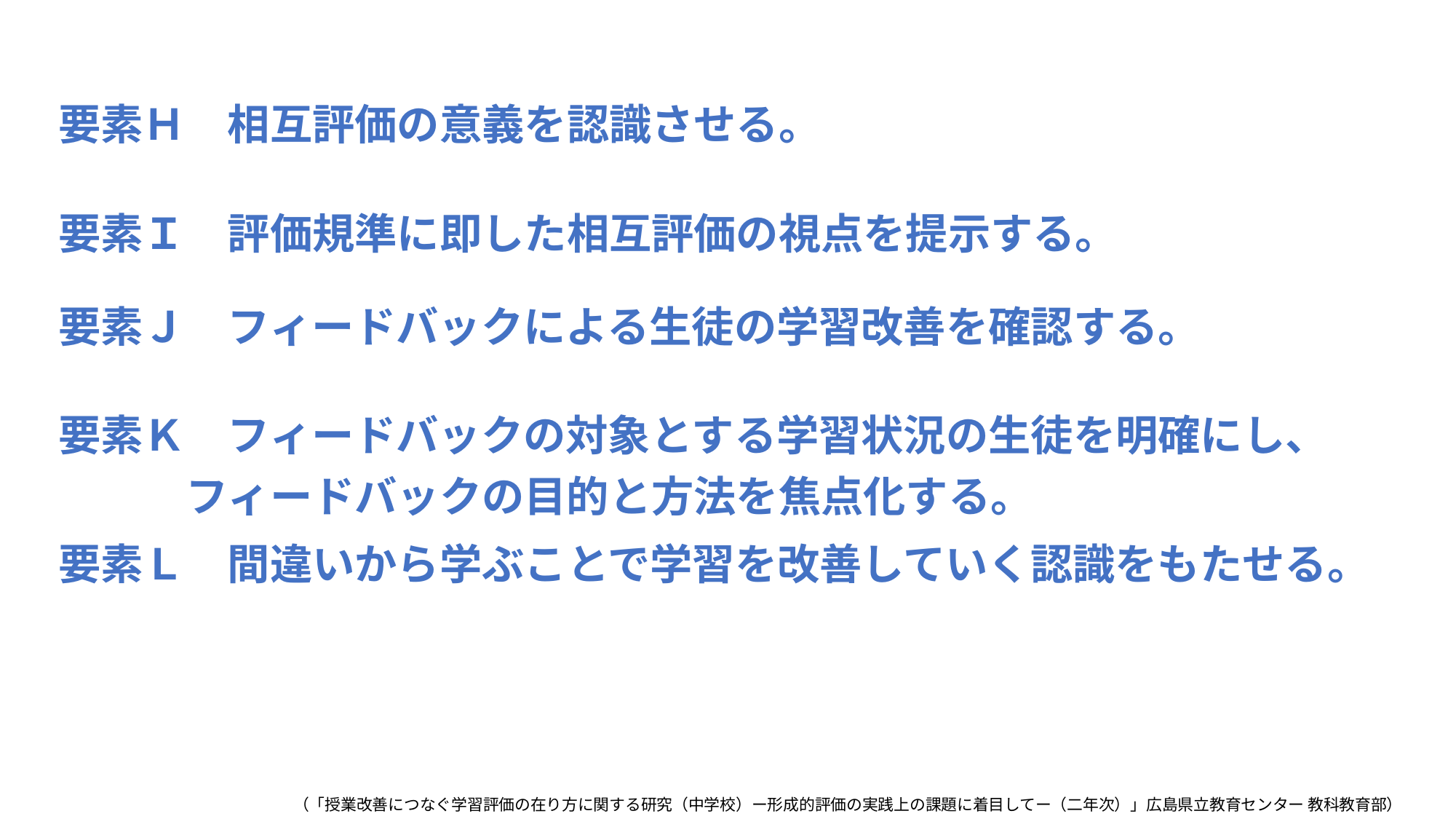

| 要素Ｈ　相互評価の意義を認識させる。 要素Ｉ　評価規準に即した相互評価の視点を提示する。 |
| --- |
| 要素Ｊ　フィードバックによる生徒の学習改善を確認する。 要素Ｋ　フィードバックの対象とする学習状況の生徒を明確にし、フィードバックの目的と方法を焦点化する。 |
| --- |
| 要素Ｌ　間違いから学ぶことで学習を改善していく認識をもたせる。 |
| --- |
（「授業改善につなぐ学習評価の在り方に関する研究（中学校）ー形成的評価の実践上の課題に着目してー（二年次）」広島県立教育センター 教科教育部）